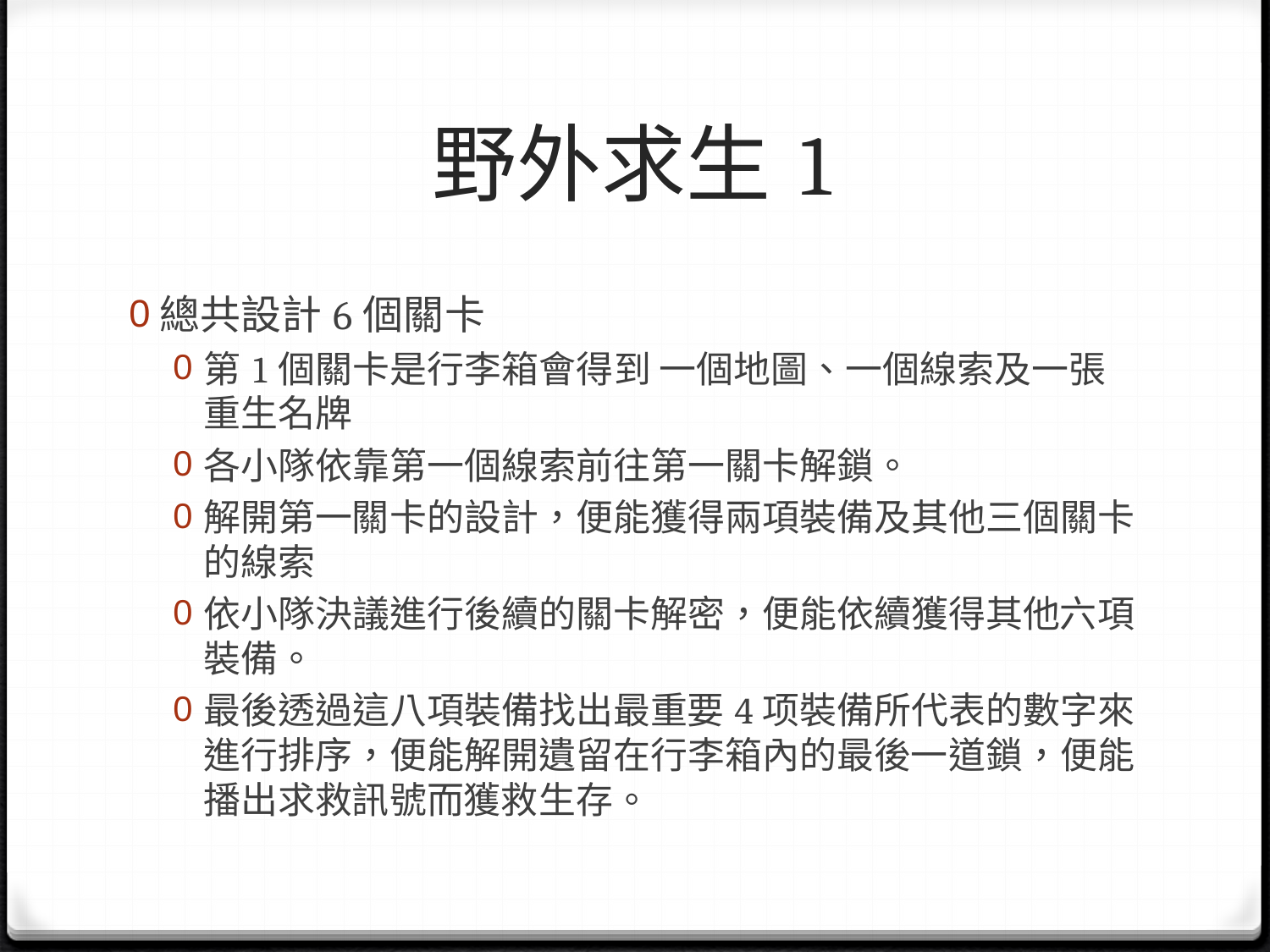

# 野外求生1
總共設計6個關卡
第1個關卡是行李箱會得到 一個地圖、一個線索及一張重生名牌
各小隊依靠第一個線索前往第一關卡解鎖。
解開第一關卡的設計，便能獲得兩項裝備及其他三個關卡的線索
依小隊決議進行後續的關卡解密，便能依續獲得其他六項裝備。
最後透過這八項裝備找出最重要4项裝備所代表的數字來進行排序，便能解開遺留在行李箱內的最後一道鎖，便能播出求救訊號而獲救生存。